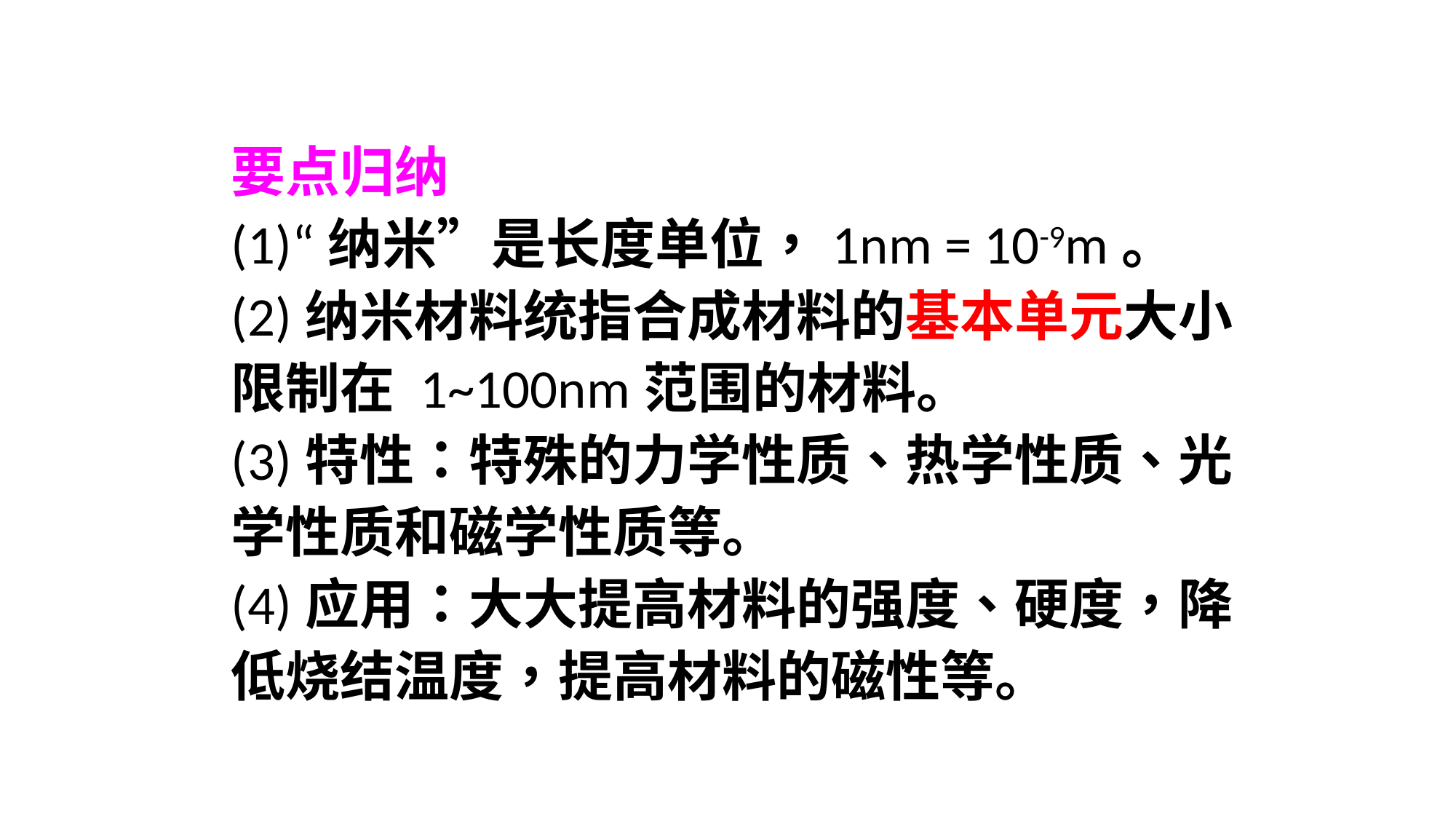

要点归纳
(1)“纳米”是长度单位，1nm = 10-9m。
(2)纳米材料统指合成材料的基本单元大小限制在 1~100nm范围的材料。
(3)特性：特殊的力学性质、热学性质、光学性质和磁学性质等。
(4)应用：大大提高材料的强度、硬度，降低烧结温度，提高材料的磁性等。